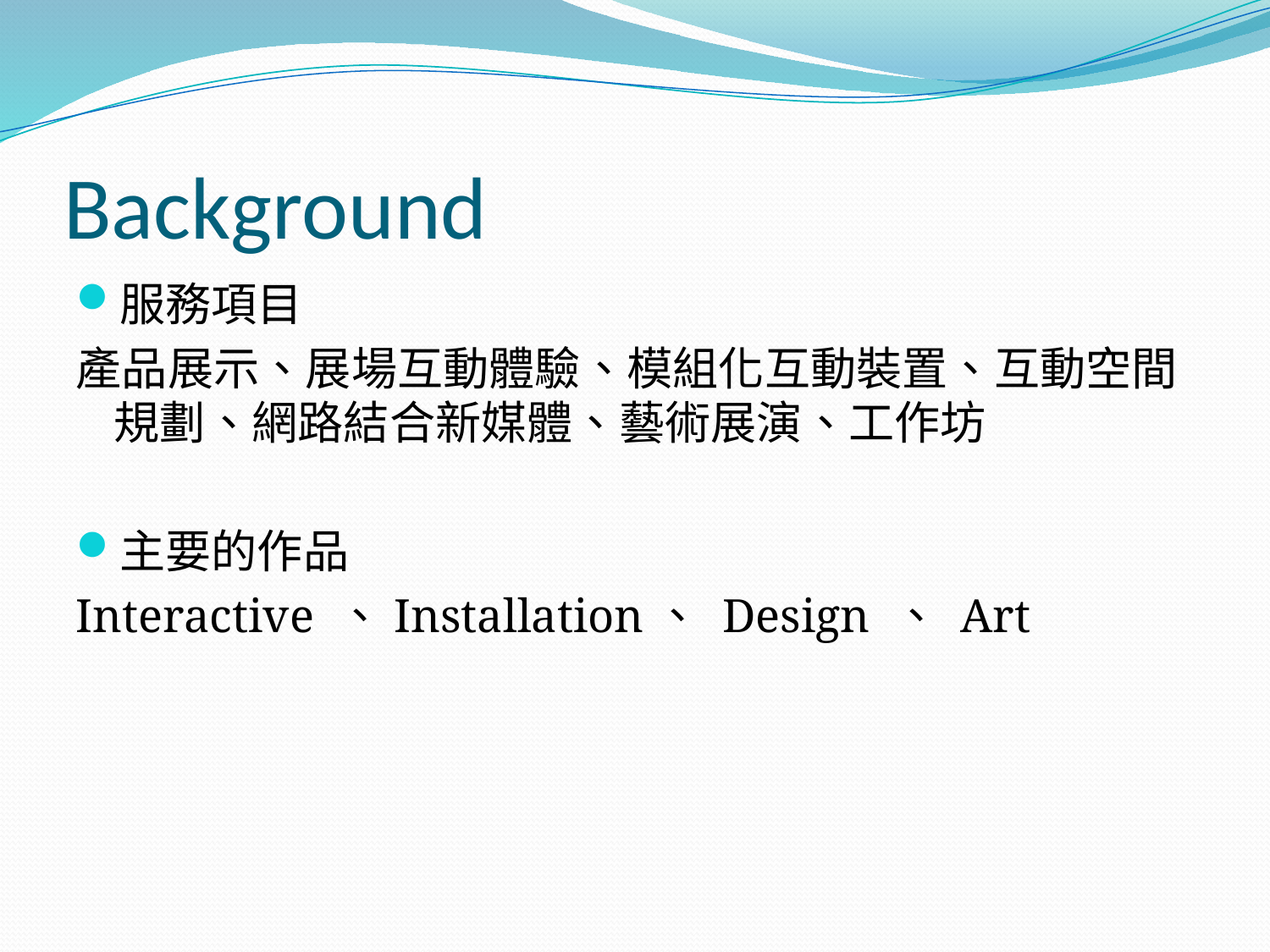

# Background
服務項目
產品展示、展場互動體驗、模組化互動裝置、互動空間規劃、網路結合新媒體、藝術展演、工作坊

主要的作品
Interactive 、Installation、 Design 、 Art